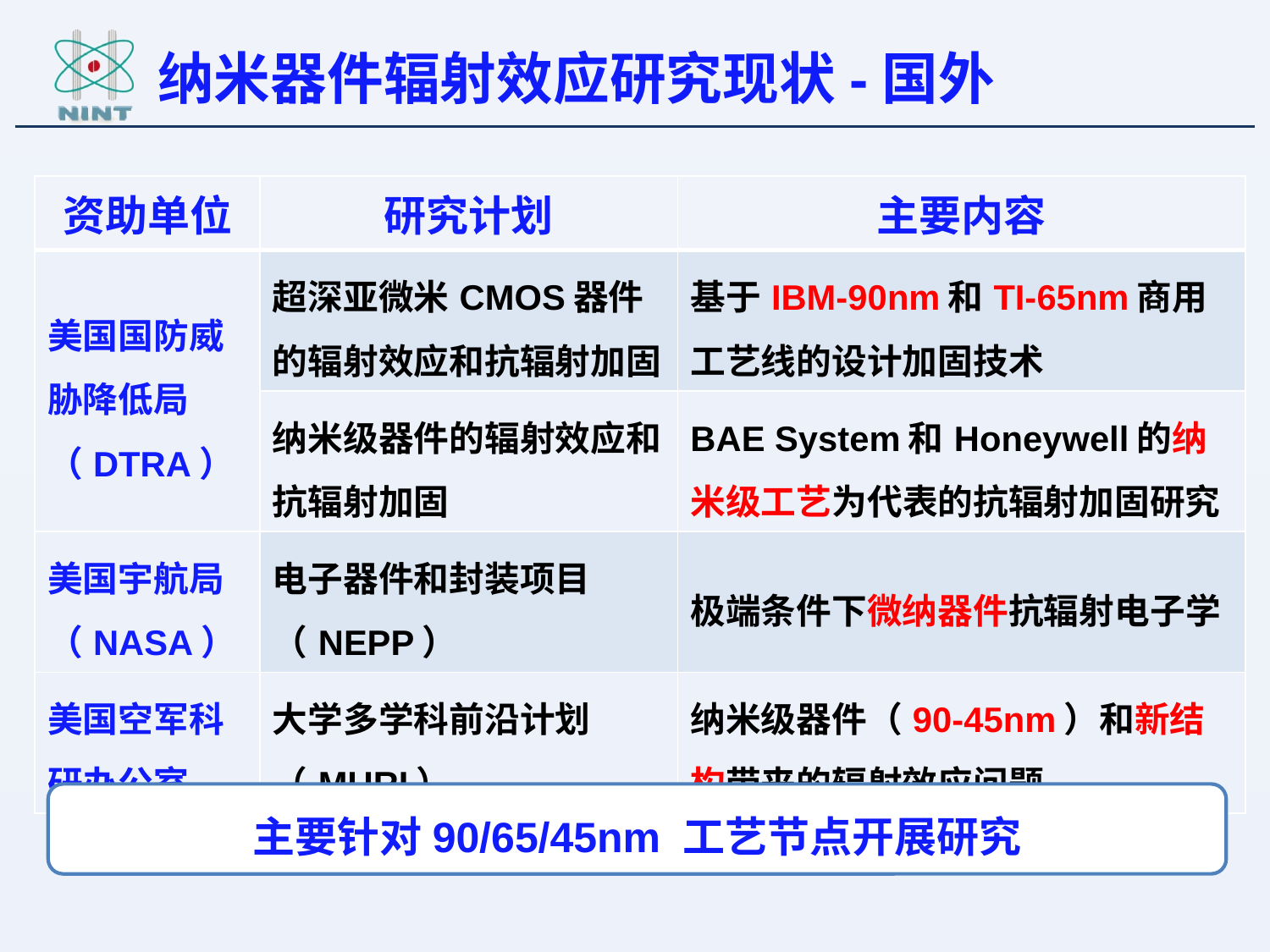

# 纳米器件辐射效应研究现状-国外
| 资助单位 | 研究计划 | 主要内容 |
| --- | --- | --- |
| 美国国防威胁降低局（DTRA） | 超深亚微米CMOS器件的辐射效应和抗辐射加固 | 基于IBM-90nm和TI-65nm商用工艺线的设计加固技术 |
|  | 纳米级器件的辐射效应和抗辐射加固 | BAE System和Honeywell的纳米级工艺为代表的抗辐射加固研究 |
| 美国宇航局（NASA） | 电子器件和封装项目（NEPP） | 极端条件下微纳器件抗辐射电子学 |
| 美国空军科研办公室 | 大学多学科前沿计划（MURI） | 纳米级器件（90-45nm）和新结构带来的辐射效应问题 |
主要针对90/65/45nm 工艺节点开展研究